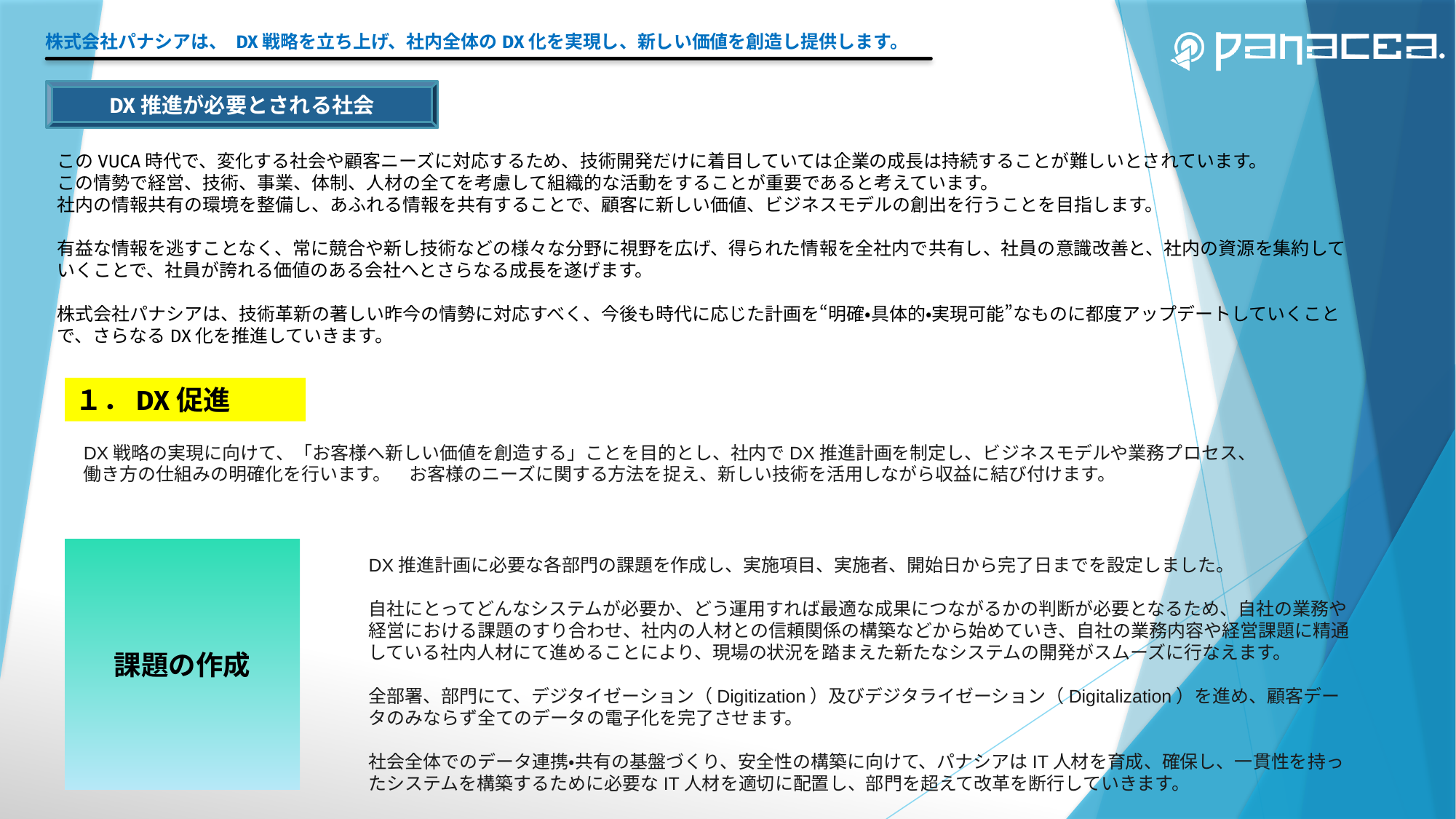

株式会社パナシアは、 DX戦略を立ち上げ、社内全体のDX化を実現し、新しい価値を創造し提供します。
DX推進が必要とされる社会
このVUCA時代で、変化する社会や顧客ニーズに対応するため、技術開発だけに着目していては企業の成長は持続することが難しいとされています。
この情勢で経営、技術、事業、体制、人材の全てを考慮して組織的な活動をすることが重要であると考えています。
社内の情報共有の環境を整備し、あふれる情報を共有することで、顧客に新しい価値、ビジネスモデルの創出を行うことを目指します。

有益な情報を逃すことなく、常に競合や新し技術などの様々な分野に視野を広げ、得られた情報を全社内で共有し、社員の意識改善と、社内の資源を集約していくことで、社員が誇れる価値のある会社へとさらなる成長を遂げます。

株式会社パナシアは、技術革新の著しい昨今の情勢に対応すべく、今後も時代に応じた計画を“明確・具体的・実現可能”なものに都度アップデートしていくことで、さらなるDX化を推進していきます。
１．DX促進
DX戦略の実現に向けて、「お客様へ新しい価値を創造する」ことを目的とし、社内でDX推進計画を制定し、ビジネスモデルや業務プロセス、
働き方の仕組みの明確化を行います。　お客様のニーズに関する方法を捉え、新しい技術を活用しながら収益に結び付けます。
課題の作成
DX推進計画に必要な各部門の課題を作成し、実施項目、実施者、開始日から完了日までを設定しました。

自社にとってどんなシステムが必要か、どう運用すれば最適な成果につながるかの判断が必要となるため、自社の業務や経営における課題のすり合わせ、社内の人材との信頼関係の構築などから始めていき、自社の業務内容や経営課題に精通している社内人材にて進めることにより、現場の状況を踏まえた新たなシステムの開発がスムーズに行なえます。

全部署、部門にて、デジタイゼーション（Digitization）及びデジタライゼーション（Digitalization）を進め、顧客データのみならず全てのデータの電子化を完了させます。

社会全体でのデータ連携・共有の基盤づくり、安全性の構築に向けて、パナシアはIT人材を育成、確保し、一貫性を持ったシステムを構築するために必要なIT人材を適切に配置し、部門を超えて改革を断行していきます。